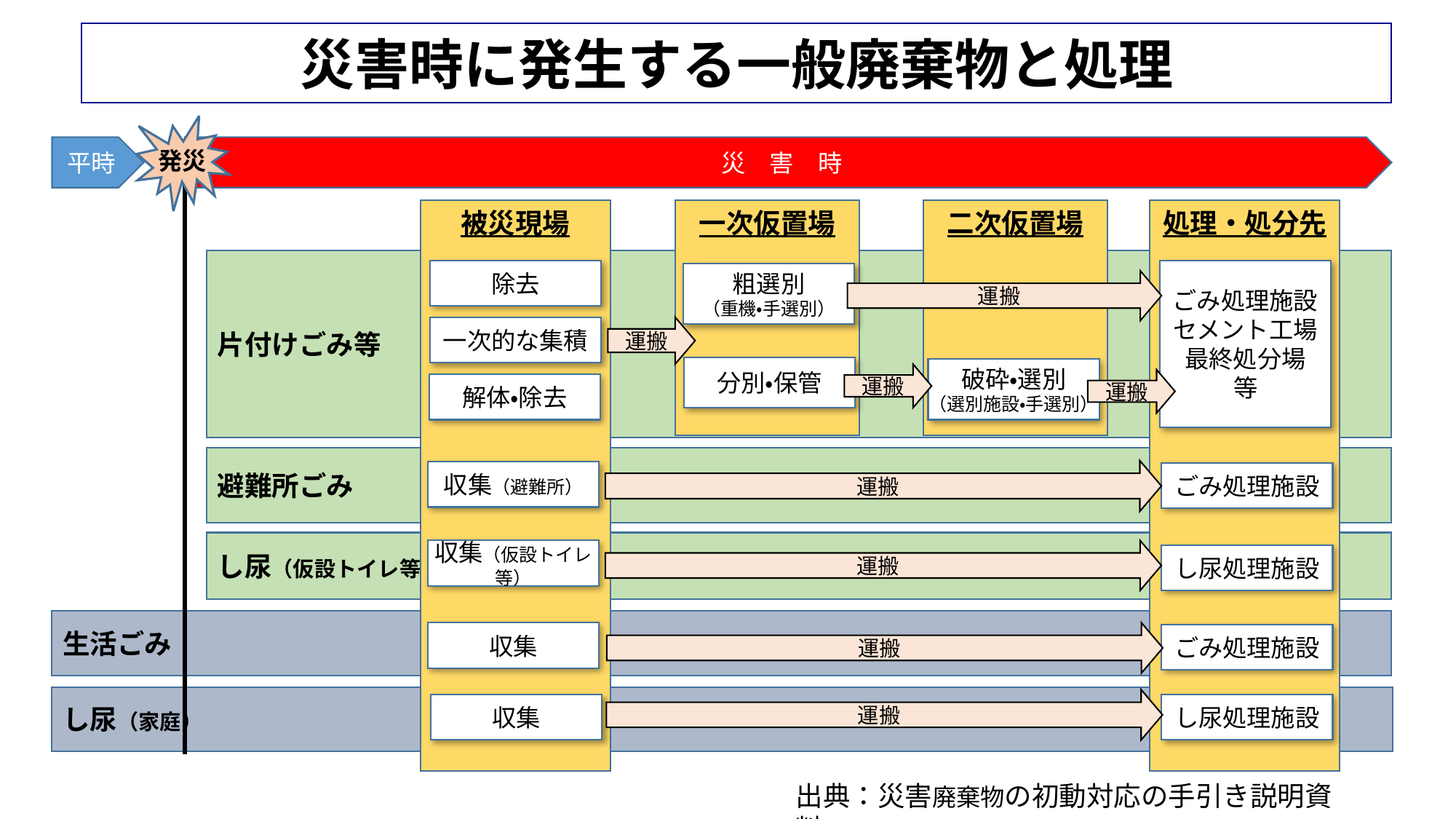

災害時に発生する一般廃棄物と処理
発災
平時
災　害　時
二次仮置場
一次仮置場
被災現場
処理・処分先
片付けごみ等
除去
ごみ処理施設
セメント工場
最終処分場
等
粗選別
（重機・手選別）
運搬
一次的な集積
運搬
分別・保管
破砕・選別
（選別施設・手選別）
運搬
運搬
解体・除去
避難所ごみ
運搬
収集（避難所）
ごみ処理施設
し尿（仮設トイレ等）
収集（仮設トイレ等）
運搬
し尿処理施設
生活ごみ
収集
運搬
ごみ処理施設
し尿（家庭）
運搬
し尿処理施設
収集
11
出典：災害廃棄物の初動対応の手引き説明資料